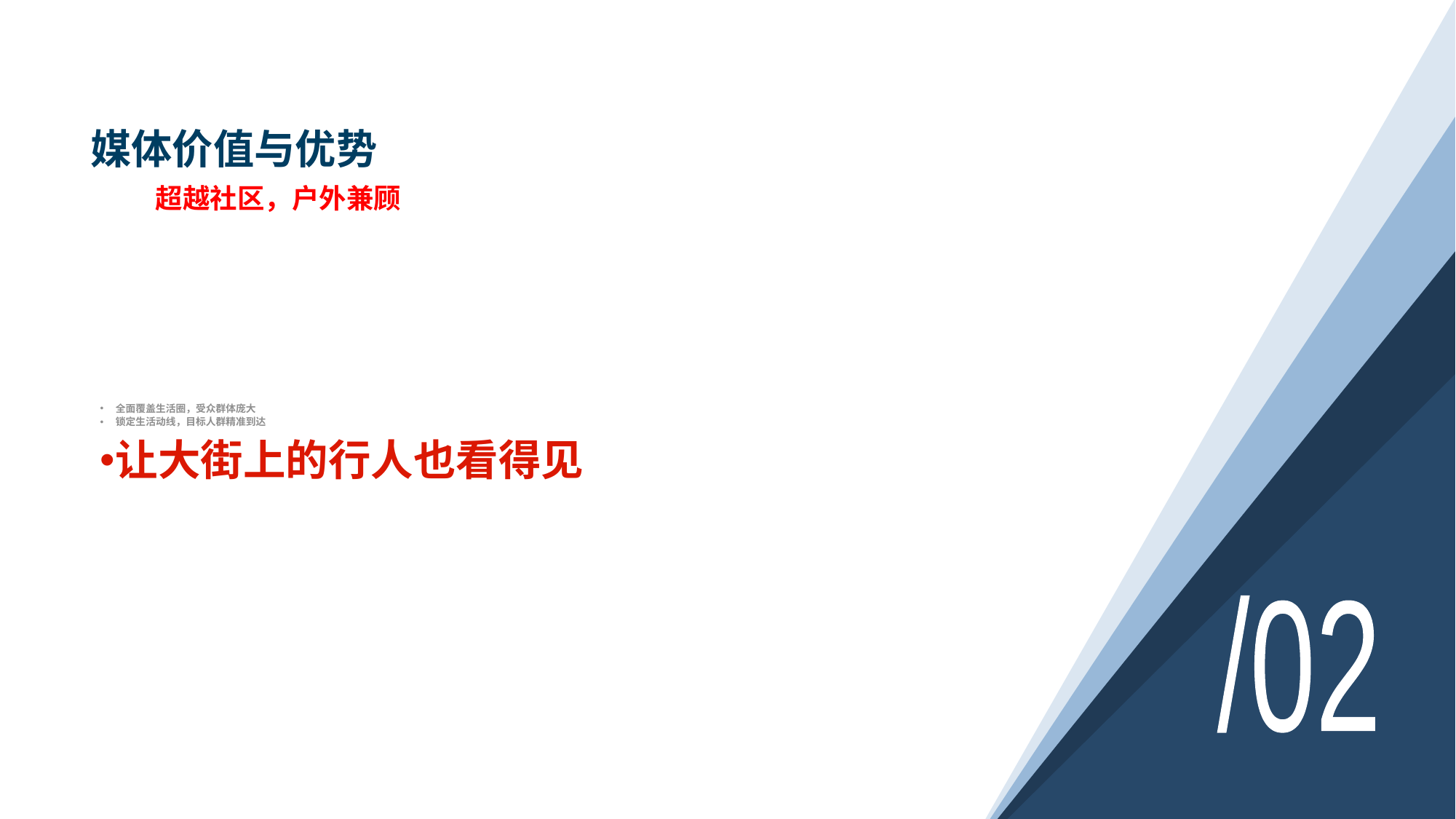

# 媒体价值与优势 超越社区，户外兼顾
全面覆盖生活圈，受众群体庞大
锁定生活动线，目标人群精准到达

让大街上的行人也看得见
/02